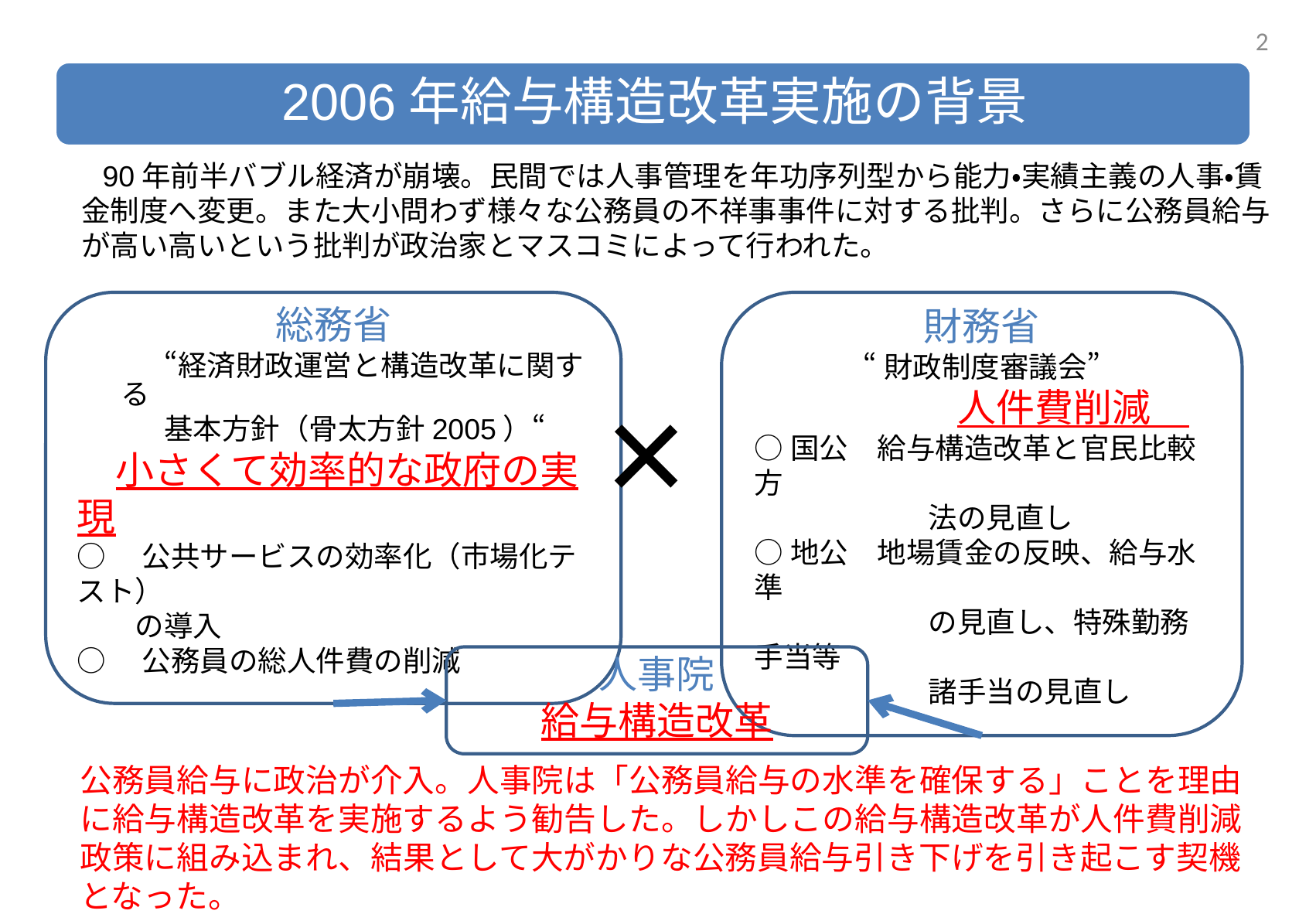

2
2006年給与構造改革実施の背景
　　90年前半バブル経済が崩壊。民間では人事管理を年功序列型から能力・実績主義の人事・賃金制度へ変更。また大小問わず様々な公務員の不祥事事件に対する批判。さらに公務員給与が高い高いという批判が政治家とマスコミによって行われた。

総務省
　　　“経済財政運営と構造改革に関する
　　　基本方針（骨太方針2005）“
　小さくて効率的な政府の実現
○　公共サービスの効率化（市場化テスト）
　　の導入
○　公務員の総人件費の削減
財務省
“財政制度審議会”
　　　　　　　人件費削減
○国公　給与構造改革と官民比較方
　　　　　　法の見直し
○地公　地場賃金の反映、給与水準
　　　　　　の見直し、特殊勤務手当等
　　　　　　諸手当の見直し
×

人事院
給与構造改革

公務員給与に政治が介入。人事院は「公務員給与の水準を確保する」ことを理由に給与構造改革を実施するよう勧告した。しかしこの給与構造改革が人件費削減政策に組み込まれ、結果として大がかりな公務員給与引き下げを引き起こす契機となった。